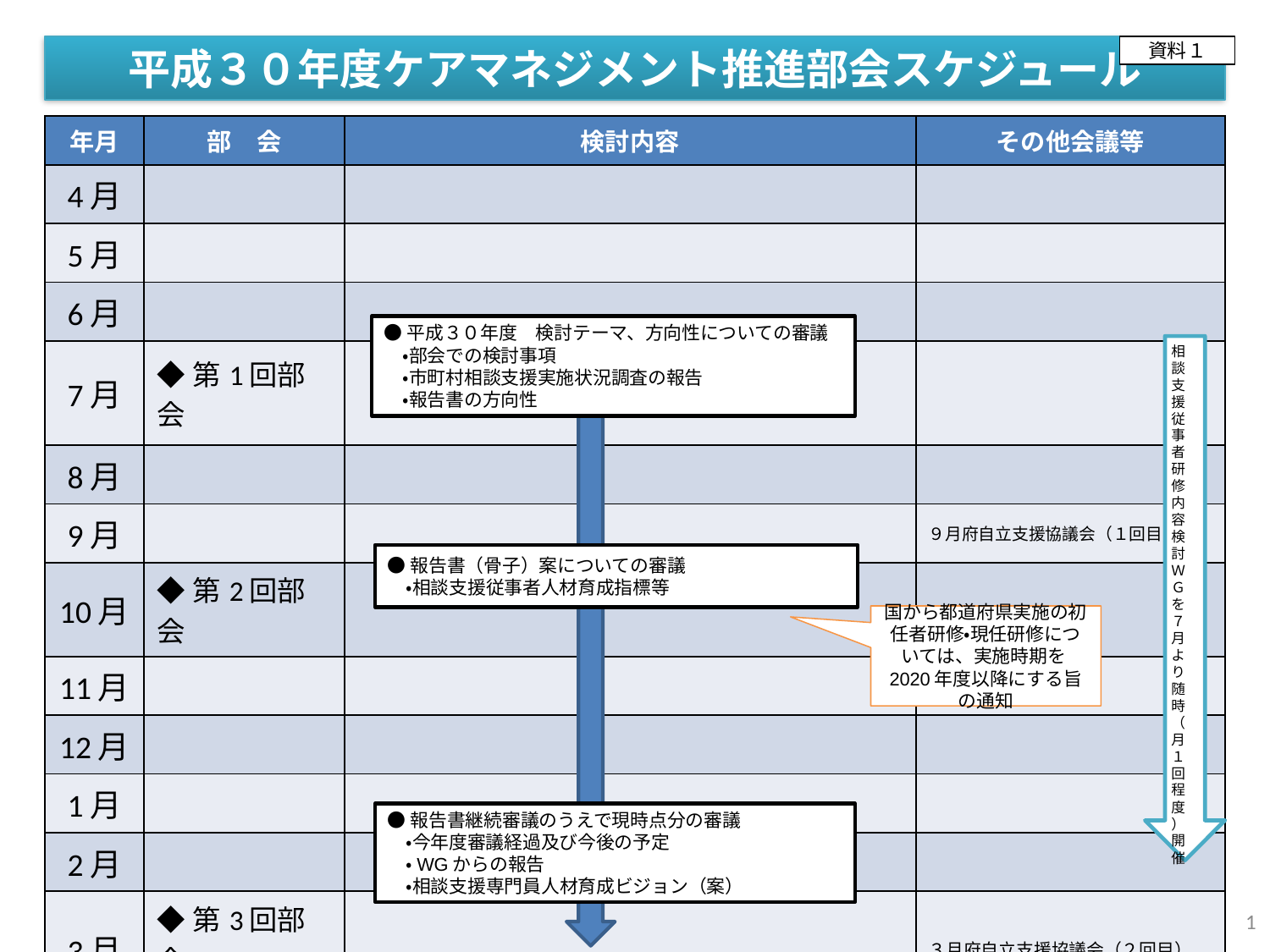

平成３０年度ケアマネジメント推進部会スケジュール
資料１
| 年月 | 部　会 | 検討内容 | その他会議等 |
| --- | --- | --- | --- |
| 4月 |  |  |  |
| 5月 |  |  |  |
| 6月 |  |  |  |
| 7月 | ◆第1回部会 |  |  |
| 8月 |  |  |  |
| 9月 |  |  | ９月府自立支援協議会（１回目） |
| 10月 | ◆第2回部会 |  |  |
| 11月 |  |  |  |
| 12月 |  |  |  |
| 1月 |  |  |  |
| 2月 |  |  |  |
| 3月 | ◆第3回部会 |  | ３月府自立支援協議会（２回目） |

●平成３０年度　検討テーマ、方向性についての審議
　・部会での検討事項
　・市町村相談支援実施状況調査の報告
　・報告書の方向性

相談支援従事者研修内容検討ＷＧを７月より随時（月１回程度）開催

●報告書（骨子）案についての審議
　・相談支援従事者人材育成指標等

国から都道府県実施の初任者研修・現任研修については、実施時期を2020年度以降にする旨の通知
●報告書継続審議のうえで現時点分の審議
　・今年度審議経過及び今後の予定
　・WGからの報告
　・相談支援専門員人材育成ビジョン（案）
1